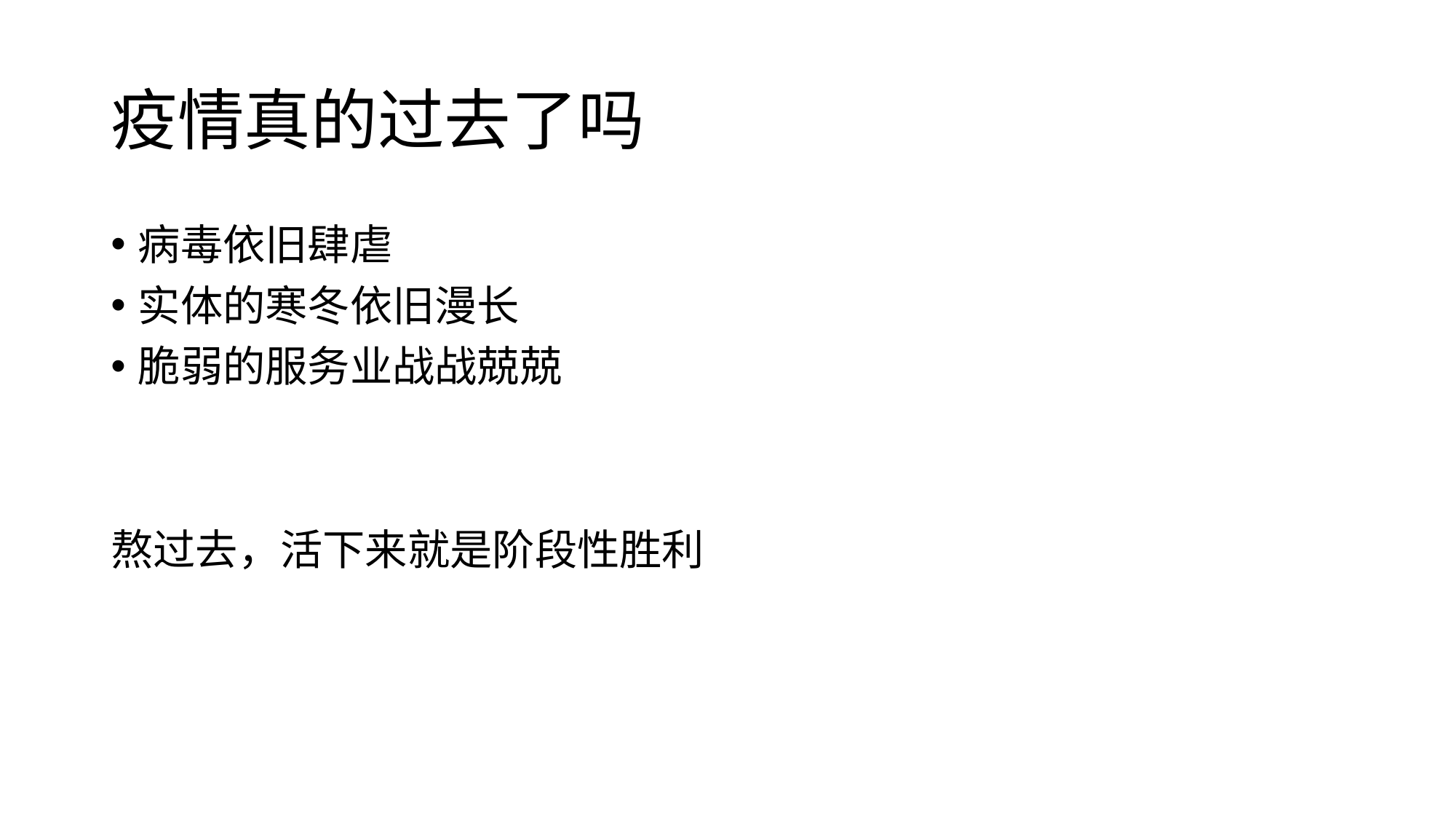

# 疫情真的过去了吗
病毒依旧肆虐
实体的寒冬依旧漫长
脆弱的服务业战战兢兢

熬过去，活下来就是阶段性胜利